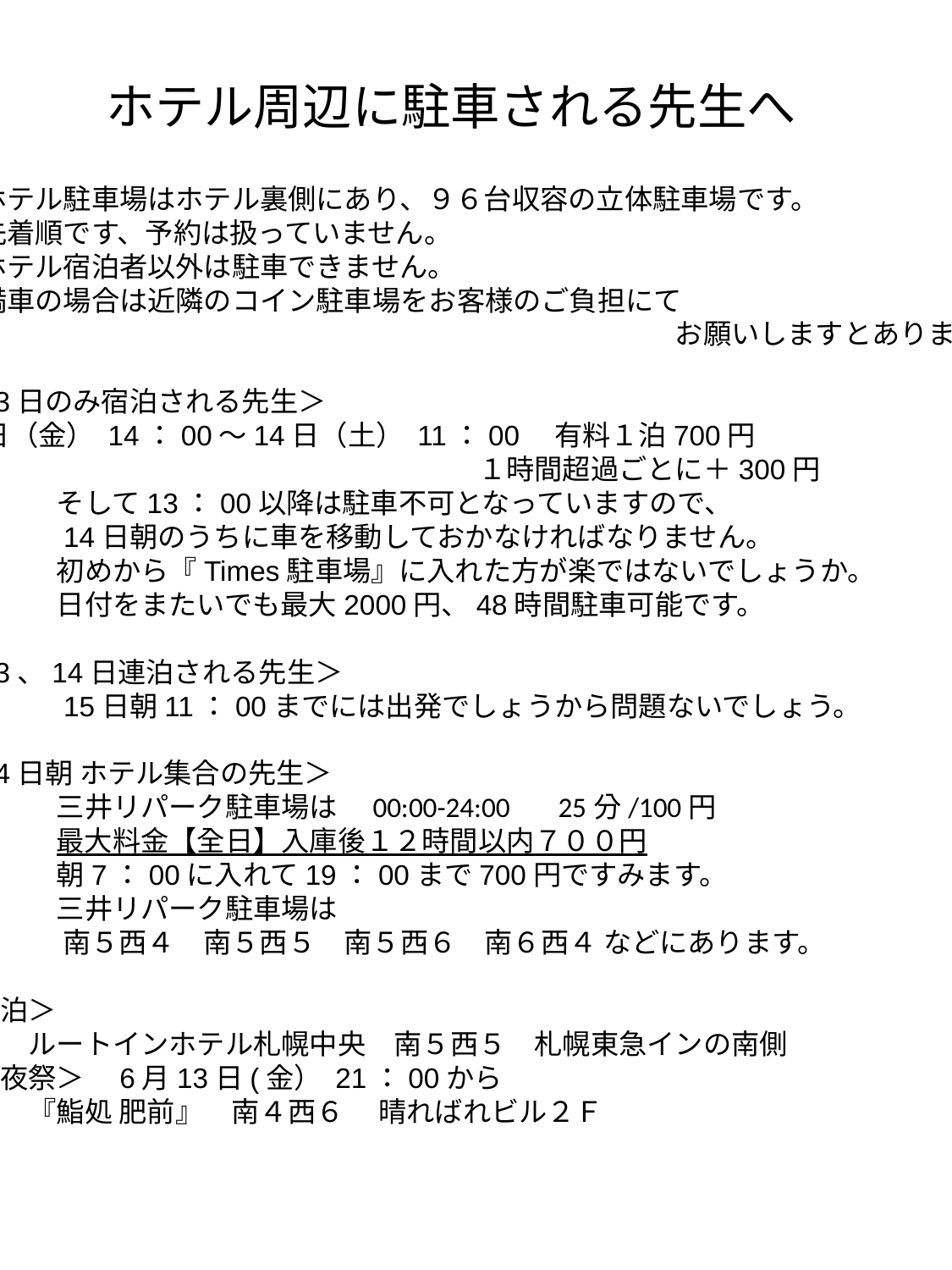

# ホテル周辺に駐車される先生へ
○ホテル駐車場はホテル裏側にあり、９６台収容の立体駐車場です。
○先着順です、予約は扱っていません。
○ホテル宿泊者以外は駐車できません。
○満車の場合は近隣のコイン駐車場をお客様のご負担にて
　　　　　　　　　　　　　　　　　　　　　　　　　　お願いしますとあります。

＜13日のみ宿泊される先生＞
13日（金） 14：00～14日（土） 11：00　有料１泊700円
　　　　　　　　　　　　　　　　　　　１時間超過ごとに＋300円
　　　　そして13：00以降は駐車不可となっていますので、
　　　　14日朝のうちに車を移動しておかなければなりません。
　　　　初めから『Times駐車場』に入れた方が楽ではないでしょうか。
　　　　日付をまたいでも最大2000円、48時間駐車可能です。

＜13、14日連泊される先生＞
　　　　15日朝11：00までには出発でしょうから問題ないでしょう。

＜14日朝 ホテル集合の先生＞
　　　　三井リパーク駐車場は　00:00-24:00 　25分/100円
　　　　最大料金【全日】入庫後１２時間以内７００円
　　　　朝7：00に入れて19：00まで700円ですみます。
　　　　三井リパーク駐車場は
　　　　 南５西４　南５西５　南５西６　南６西４ などにあります。

＜宿泊＞
　　　ルートインホテル札幌中央　南５西５　札幌東急インの南側
＜前夜祭＞　6月13日(金） 21：00から
　　　『鮨処 肥前』　南４西６ 　晴ればれビル２Ｆ